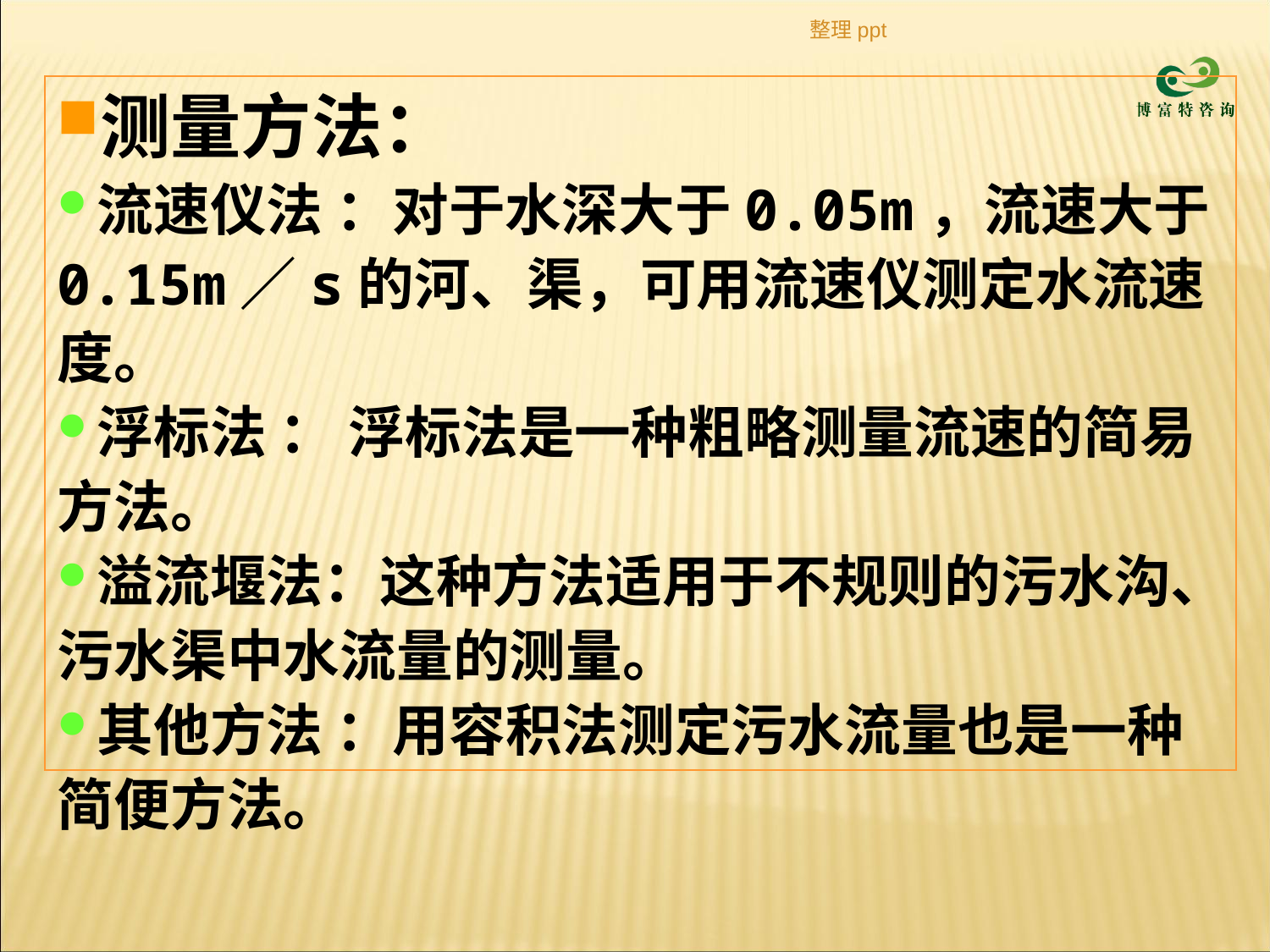

整理ppt
测量方法：
流速仪法 ：对于水深大于0.05m，流速大于0.15m／s的河、渠，可用流速仪测定水流速度。
浮标法 ： 浮标法是一种粗略测量流速的简易方法。
溢流堰法：这种方法适用于不规则的污水沟、污水渠中水流量的测量。
其他方法 ：用容积法测定污水流量也是一种简便方法。
58